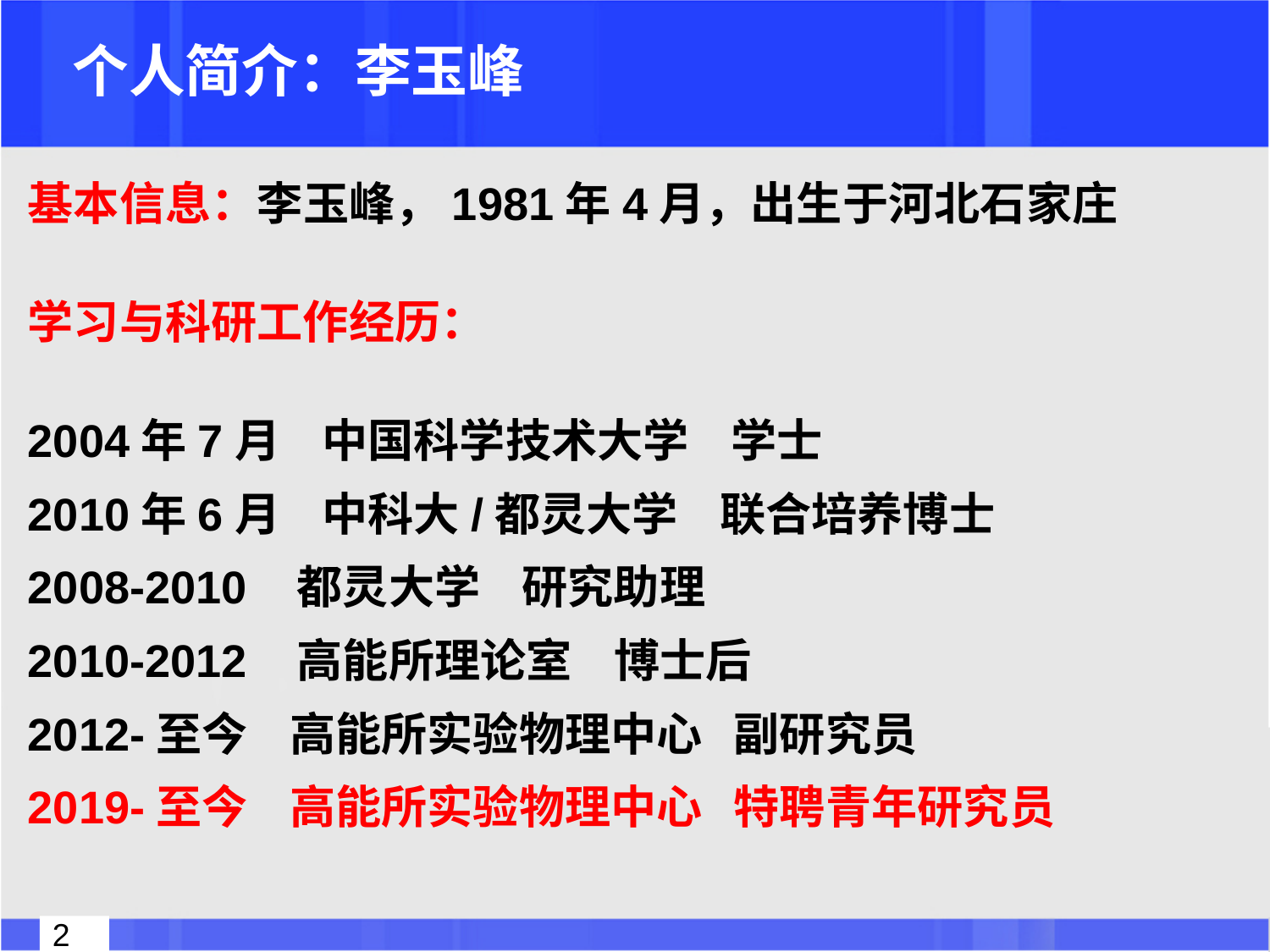

# 个人简介：李玉峰
基本信息：李玉峰，1981年4月，出生于河北石家庄

学习与科研工作经历：

2004年7月    中国科学技术大学    学士
2010年6月    中科大/都灵大学    联合培养博士
2008-2010   都灵大学    研究助理
2010-2012   高能所理论室    博士后
2012-至今    高能所实验物理中心   副研究员
2019-至今    高能所实验物理中心   特聘青年研究员